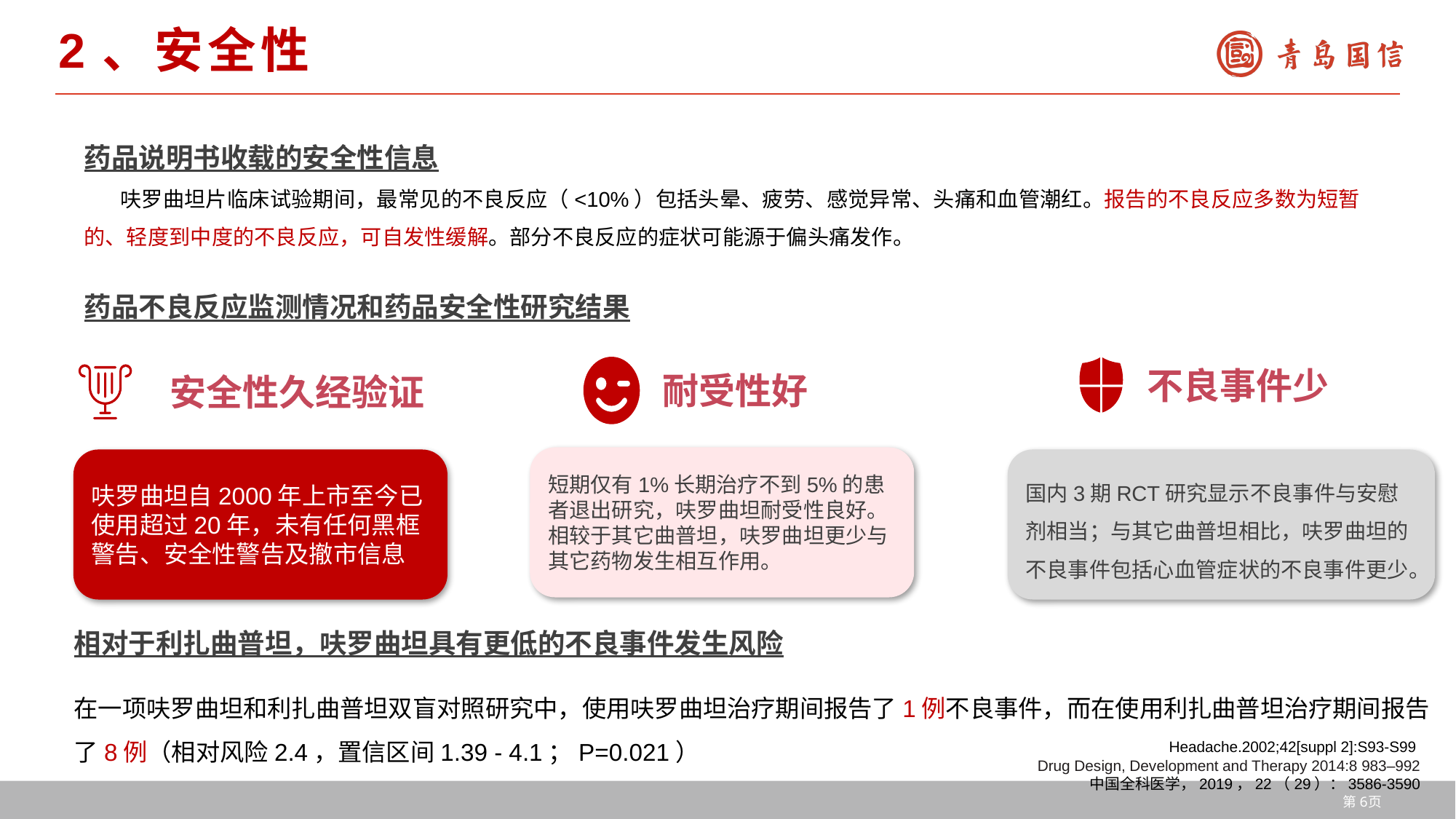

2、安全性
药品说明书收载的安全性信息
呋罗曲坦片临床试验期间，最常见的不良反应（<10%）包括头晕、疲劳、感觉异常、头痛和血管潮红。报告的不良反应多数为短暂的、轻度到中度的不良反应，可自发性缓解。部分不良反应的症状可能源于偏头痛发作。
药品不良反应监测情况和药品安全性研究结果

不良事件少
耐受性好

安全性久经验证
短期仅有1%长期治疗不到5%的患者退出研究，呋罗曲坦耐受性良好。
相较于其它曲普坦，呋罗曲坦更少与其它药物发生相互作用。
呋罗曲坦自2000年上市至今已使用超过20年，未有任何黑框警告、安全性警告及撤市信息
国内3期RCT研究显示不良事件与安慰剂相当；与其它曲普坦相比，呋罗曲坦的不良事件包括心血管症状的不良事件更少。
相对于利扎曲普坦，呋罗曲坦具有更低的不良事件发生风险
在一项呋罗曲坦和利扎曲普坦双盲对照研究中，使用呋罗曲坦治疗期间报告了1例不良事件，而在使用利扎曲普坦治疗期间报告了8例（相对风险2.4，置信区间1.39 - 4.1；P=0.021）
Headache.2002;42[suppl 2]:S93-S99
Drug Design, Development and Therapy 2014:8 983–992
中国全科医学，2019，22（29）：3586-3590